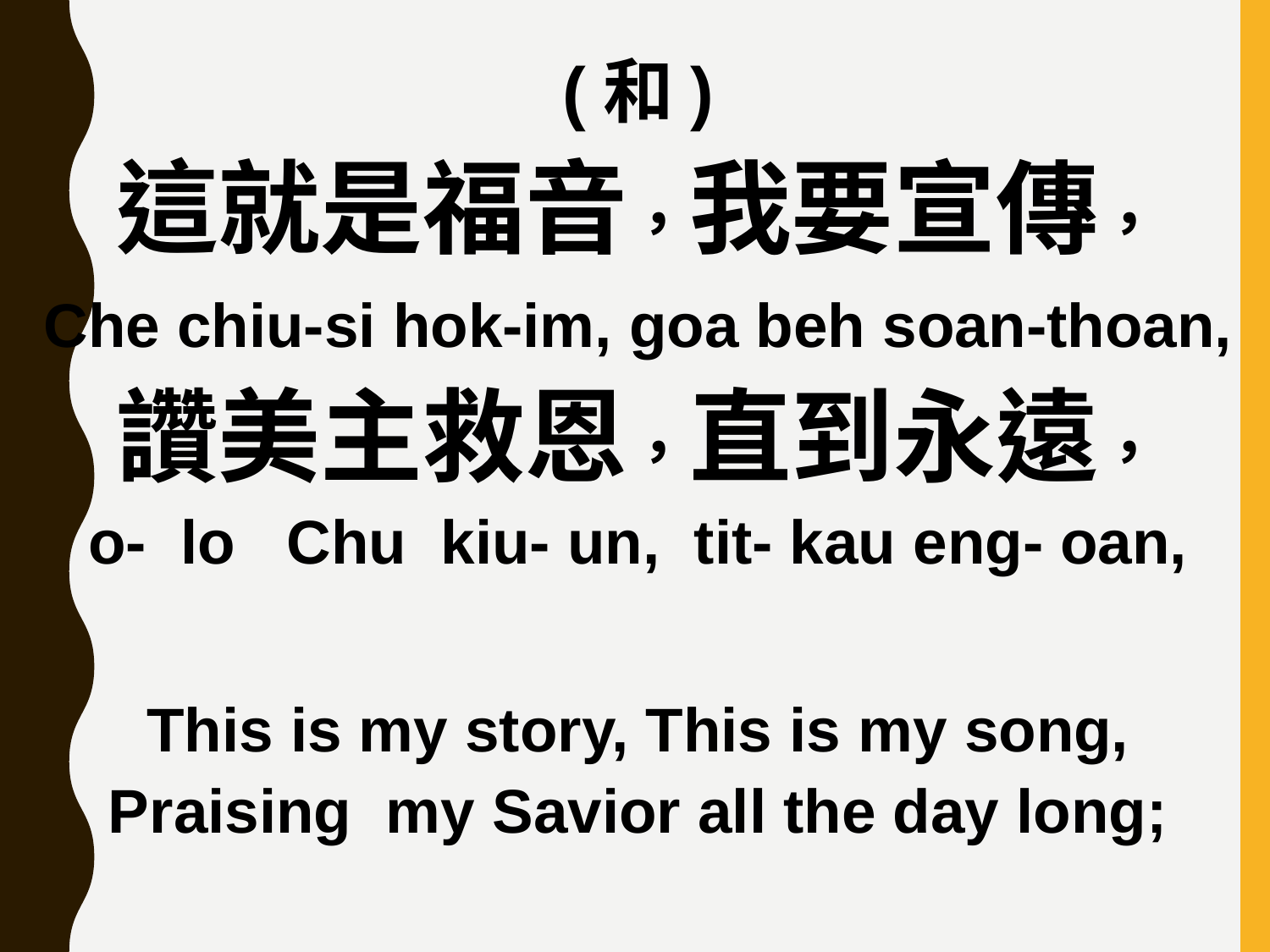

(和)
這就是福音，我要宣傳，
Che chiu-si hok-im, goa beh soan-thoan,
讚美主救恩，直到永遠，
o-  lo   Chu  kiu- un,  tit- kau eng- oan,

This is my story, This is my song,
Praising  my Savior all the day long;